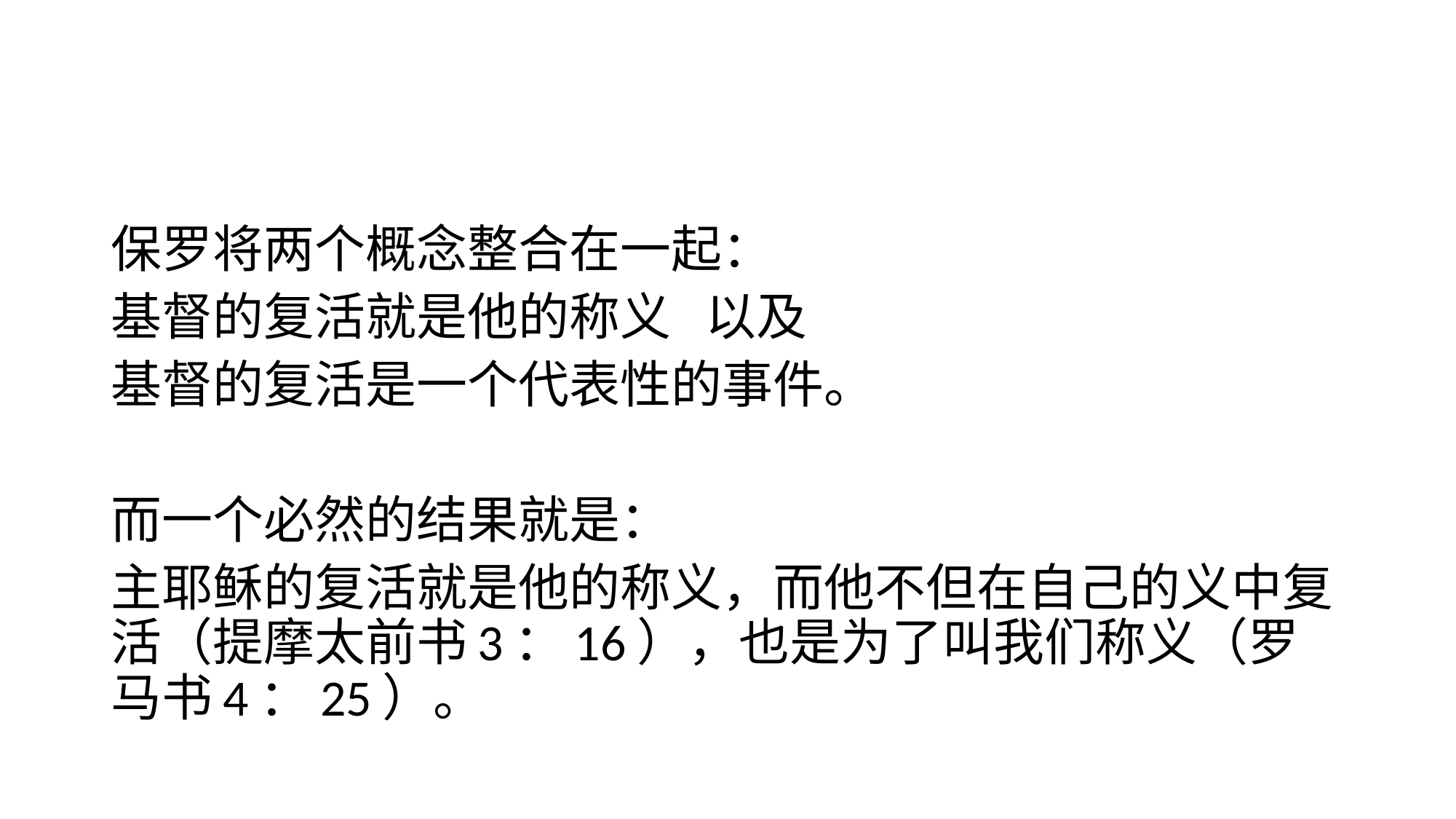

#
保罗将两个概念整合在一起：
基督的复活就是他的称义   以及
基督的复活是一个代表性的事件。

而一个必然的结果就是：
主耶稣的复活就是他的称义，而他不但在自己的义中复活（提摩太前书3：16），也是为了叫我们称义（罗马书4：25）。